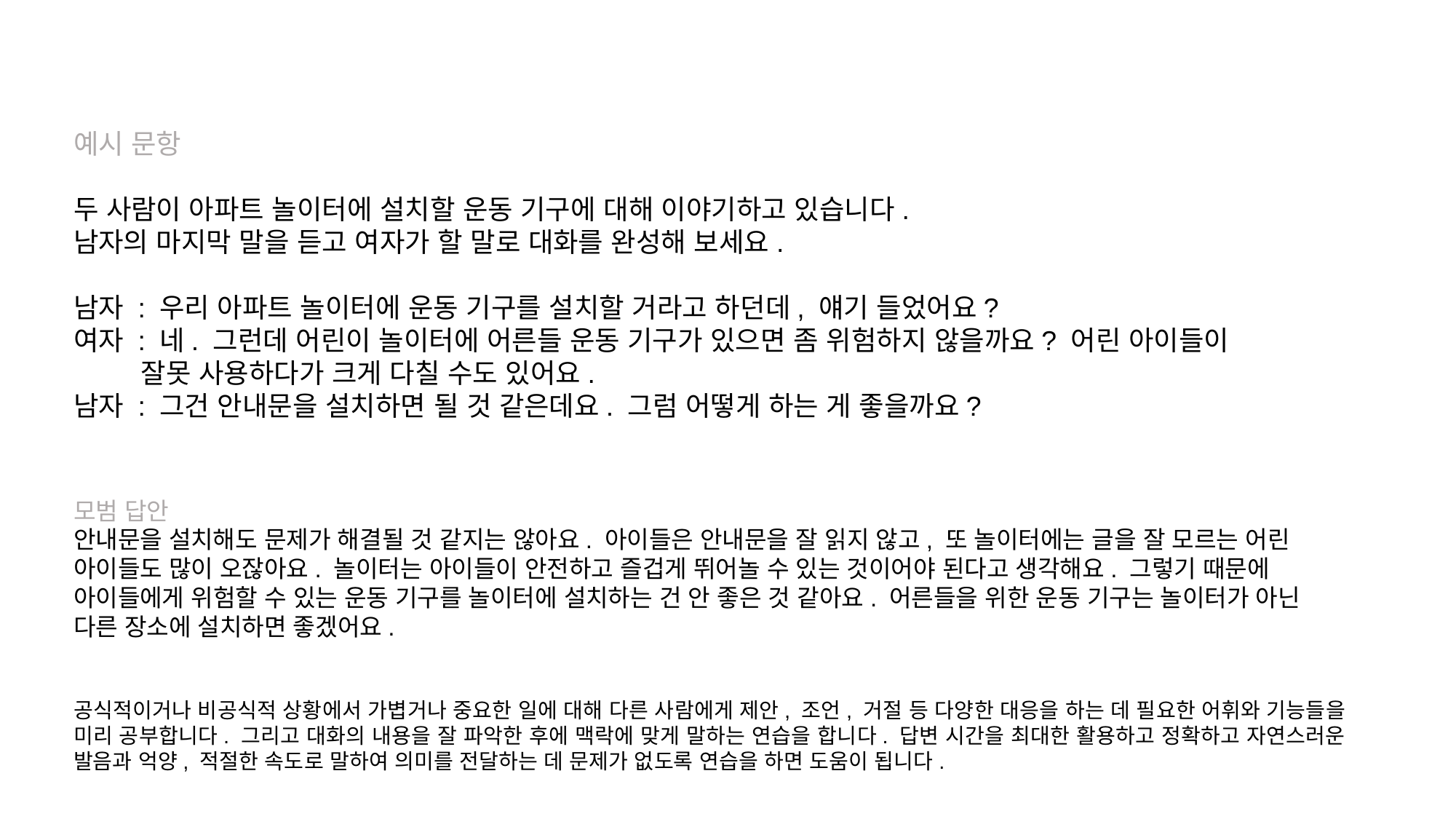

예시 문항

두 사람이 아파트 놀이터에 설치할 운동 기구에 대해 이야기하고 있습니다.
남자의 마지막 말을 듣고 여자가 할 말로 대화를 완성해 보세요.

남자 : 우리 아파트 놀이터에 운동 기구를 설치할 거라고 하던데, 얘기 들었어요?
여자 : 네. 그런데 어린이 놀이터에 어른들 운동 기구가 있으면 좀 위험하지 않을까요? 어린 아이들이
        잘못 사용하다가 크게 다칠 수도 있어요.
남자 : 그건 안내문을 설치하면 될 것 같은데요. 그럼 어떻게 하는 게 좋을까요?

모범 답안
안내문을 설치해도 문제가 해결될 것 같지는 않아요. 아이들은 안내문을 잘 읽지 않고, 또 놀이터에는 글을 잘 모르는 어린 아이들도 많이 오잖아요. 놀이터는 아이들이 안전하고 즐겁게 뛰어놀 수 있는 것이어야 된다고 생각해요. 그렇기 때문에 아이들에게 위험할 수 있는 운동 기구를 놀이터에 설치하는 건 안 좋은 것 같아요. 어른들을 위한 운동 기구는 놀이터가 아닌 다른 장소에 설치하면 좋겠어요.
공식적이거나 비공식적 상황에서 가볍거나 중요한 일에 대해 다른 사람에게 제안, 조언, 거절 등 다양한 대응을 하는 데 필요한 어휘와 기능들을 미리 공부합니다. 그리고 대화의 내용을 잘 파악한 후에 맥락에 맞게 말하는 연습을 합니다. 답변 시간을 최대한 활용하고 정확하고 자연스러운 발음과 억양, 적절한 속도로 말하여 의미를 전달하는 데 문제가 없도록 연습을 하면 도움이 됩니다.